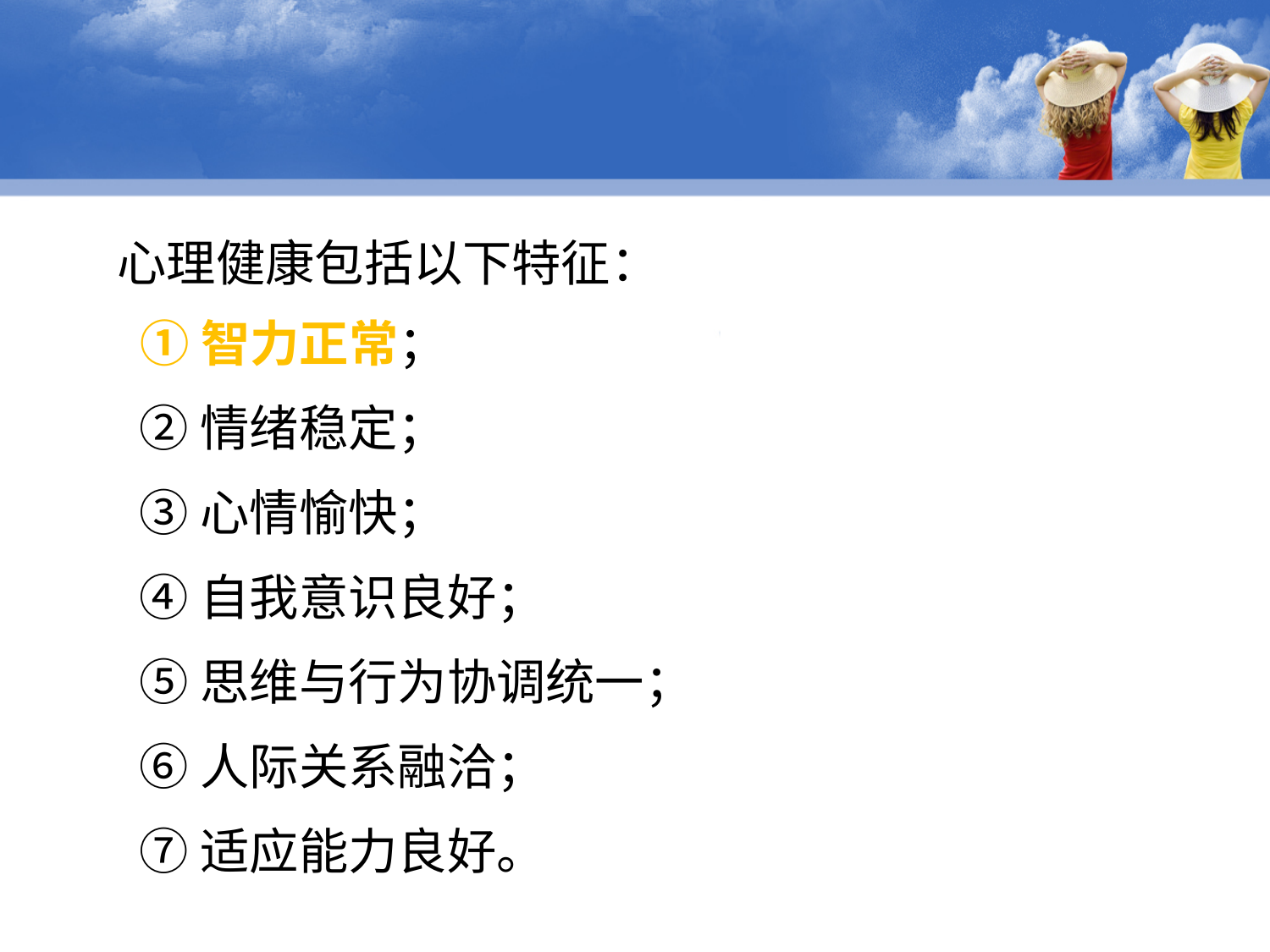

心理健康包括以下特征：

  ①智力正常；

  ②情绪稳定；

  ③心情愉快；

  ④自我意识良好；

  ⑤思维与行为协调统一；

  ⑥人际关系融洽；

  ⑦适应能力良好。